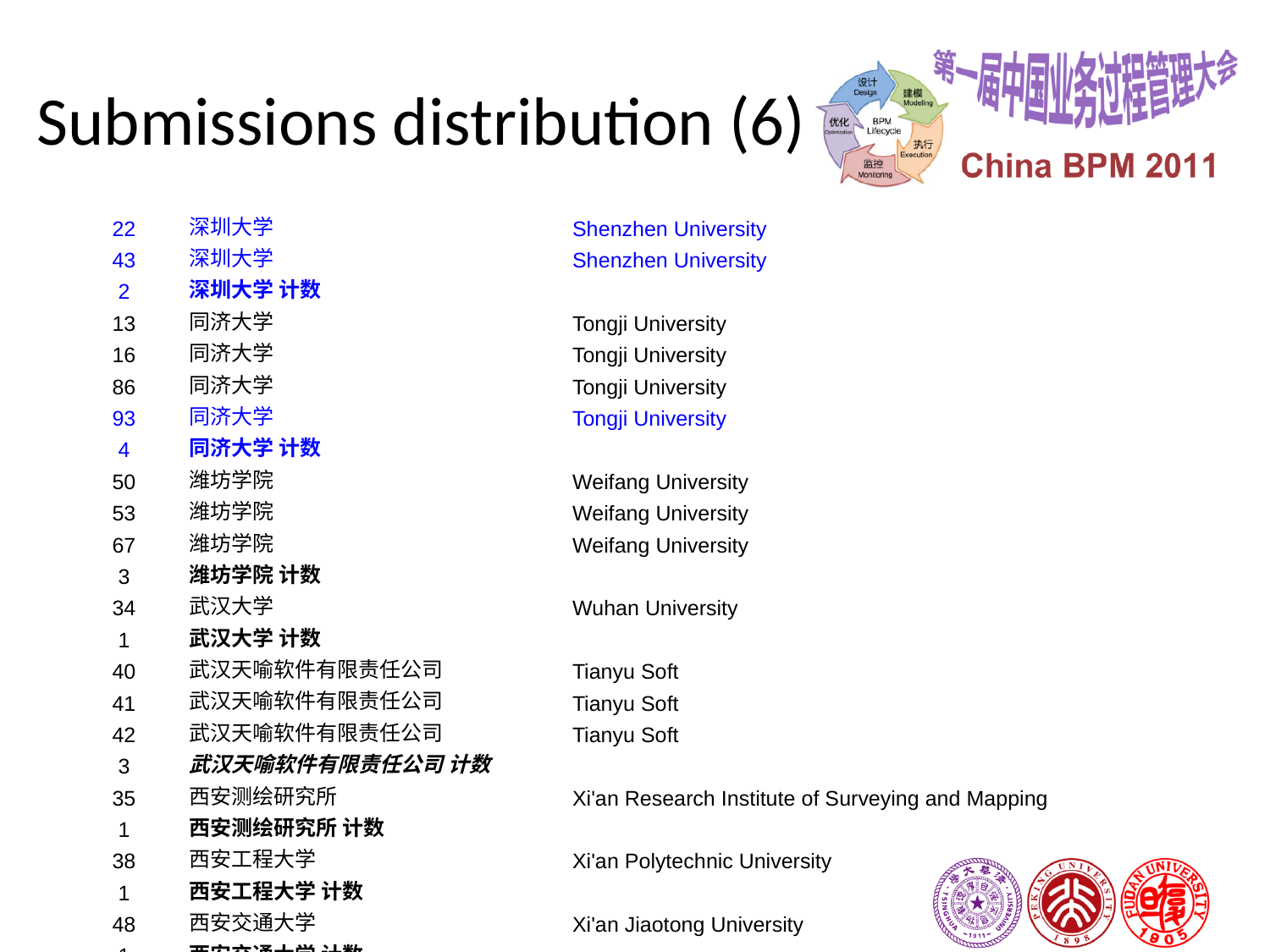

# Submissions distribution (6)
| 22 | 深圳大学 | Shenzhen University |
| --- | --- | --- |
| 43 | 深圳大学 | Shenzhen University |
| 2 | 深圳大学 计数 |  |
| 13 | 同济大学 | Tongji University |
| 16 | 同济大学 | Tongji University |
| 86 | 同济大学 | Tongji University |
| 93 | 同济大学 | Tongji University |
| 4 | 同济大学 计数 |  |
| 50 | 潍坊学院 | Weifang University |
| 53 | 潍坊学院 | Weifang University |
| 67 | 潍坊学院 | Weifang University |
| 3 | 潍坊学院 计数 |  |
| 34 | 武汉大学 | Wuhan University |
| 1 | 武汉大学 计数 |  |
| 40 | 武汉天喻软件有限责任公司 | Tianyu Soft |
| 41 | 武汉天喻软件有限责任公司 | Tianyu Soft |
| 42 | 武汉天喻软件有限责任公司 | Tianyu Soft |
| 3 | 武汉天喻软件有限责任公司 计数 |  |
| 35 | 西安测绘研究所 | Xi'an Research Institute of Surveying and Mapping |
| 1 | 西安测绘研究所 计数 |  |
| 38 | 西安工程大学 | Xi'an Polytechnic University |
| 1 | 西安工程大学 计数 |  |
| 48 | 西安交通大学 | Xi'an Jiaotong University |
| 1 | 西安交通大学 计数 |  |
| 63 | 徐州工程学院 | Xuzhou Institute of Technology |
| 1 | 徐州工程学院 计数 |  |